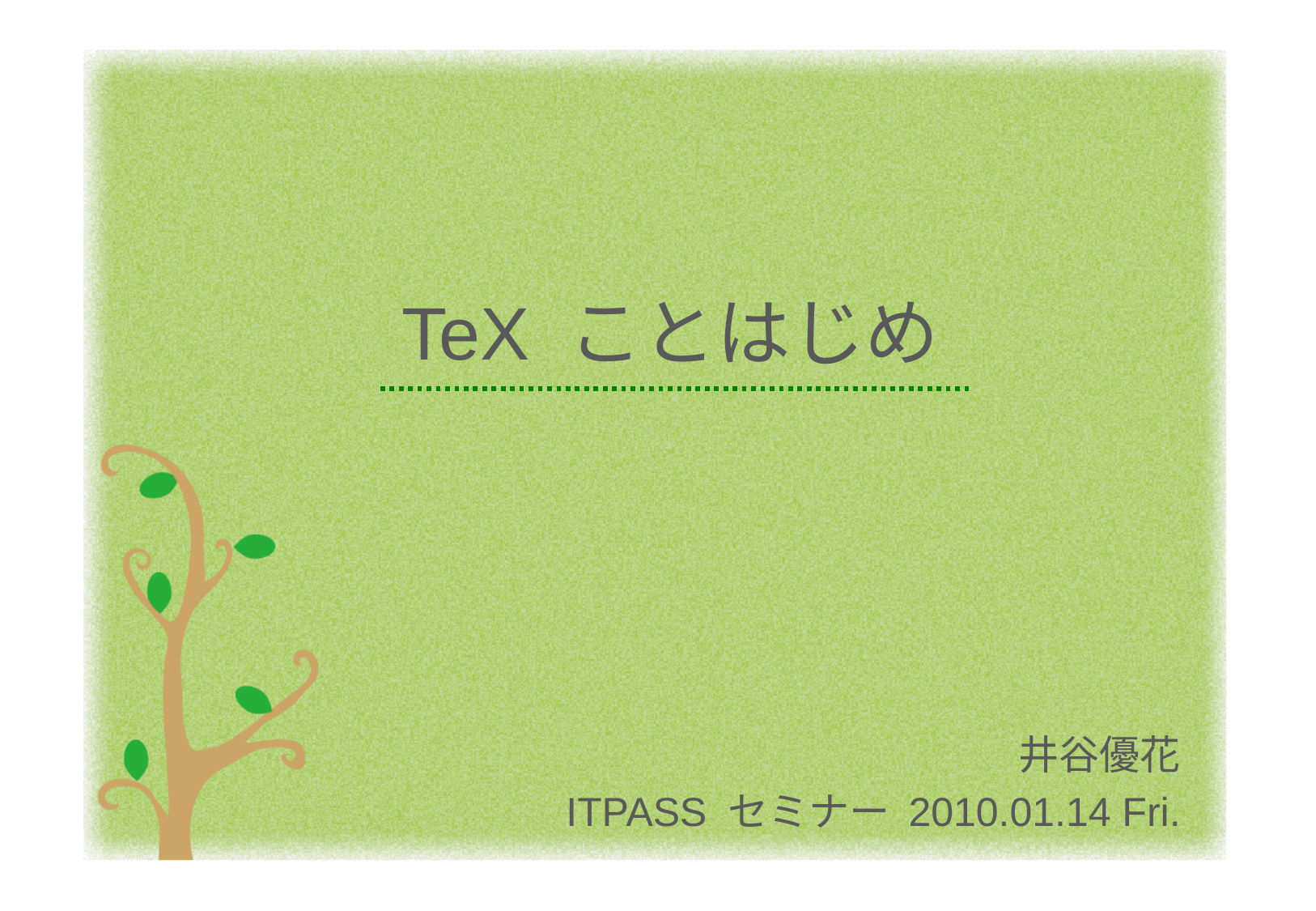

# TeX ことはじめ
井谷優花
ITPASS セミナー 2010.01.14 Fri.